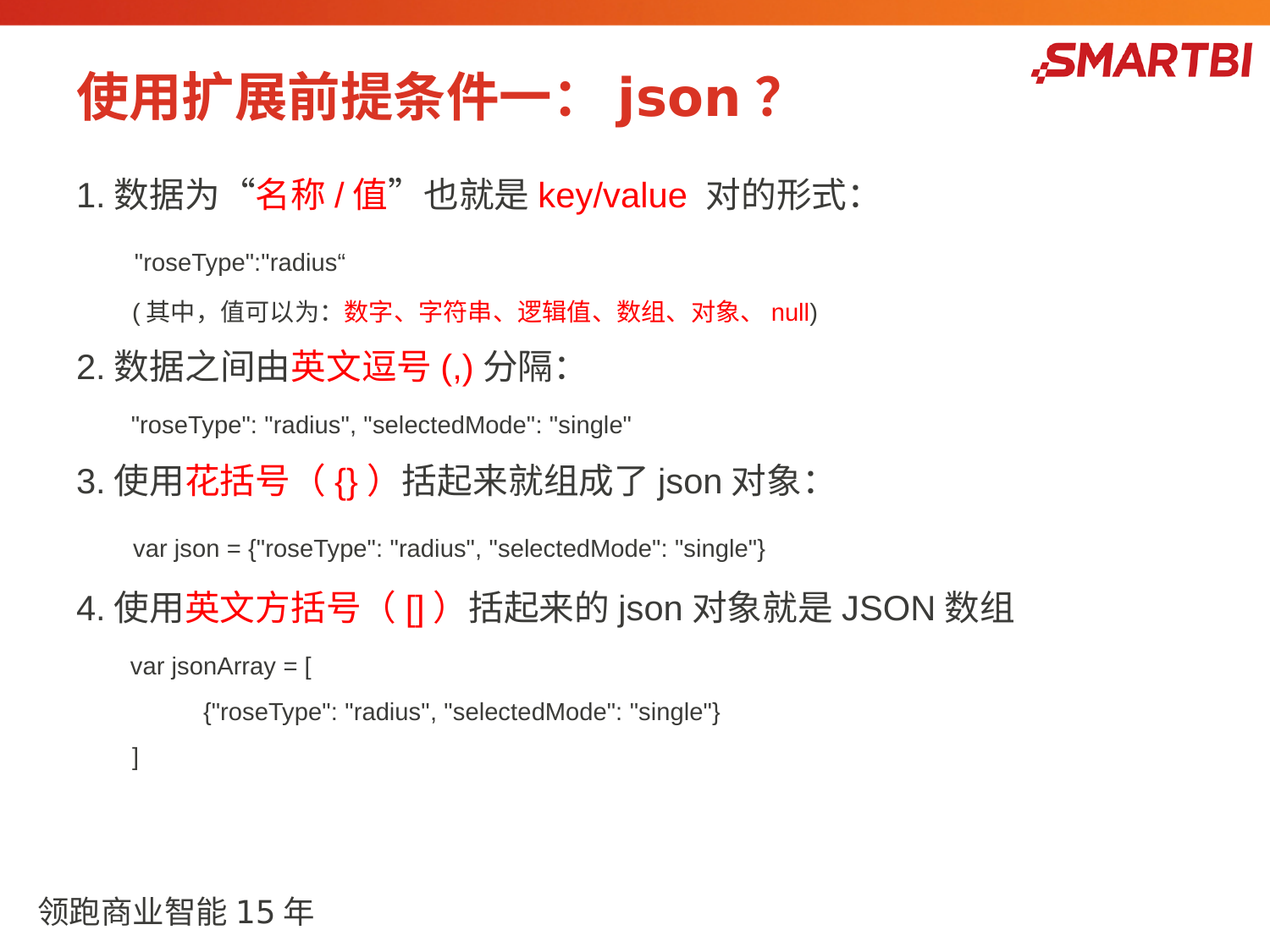

# 使用扩展前提条件一：json？
1.数据为“名称/值”也就是key/value 对的形式：
      "roseType":"radius“
        (其中，值可以为：数字、字符串、逻辑值、数组、对象、null)
2.数据之间由英文逗号(,)分隔：
       "roseType": "radius", "selectedMode": "single"
3.使用花括号（{}）括起来就组成了json对象：
       var json = {"roseType": "radius", "selectedMode": "single"}
4.使用英文方括号（[]）括起来的json对象就是JSON数组
       var jsonArray = [
	{"roseType": "radius", "selectedMode": "single"}
        ]